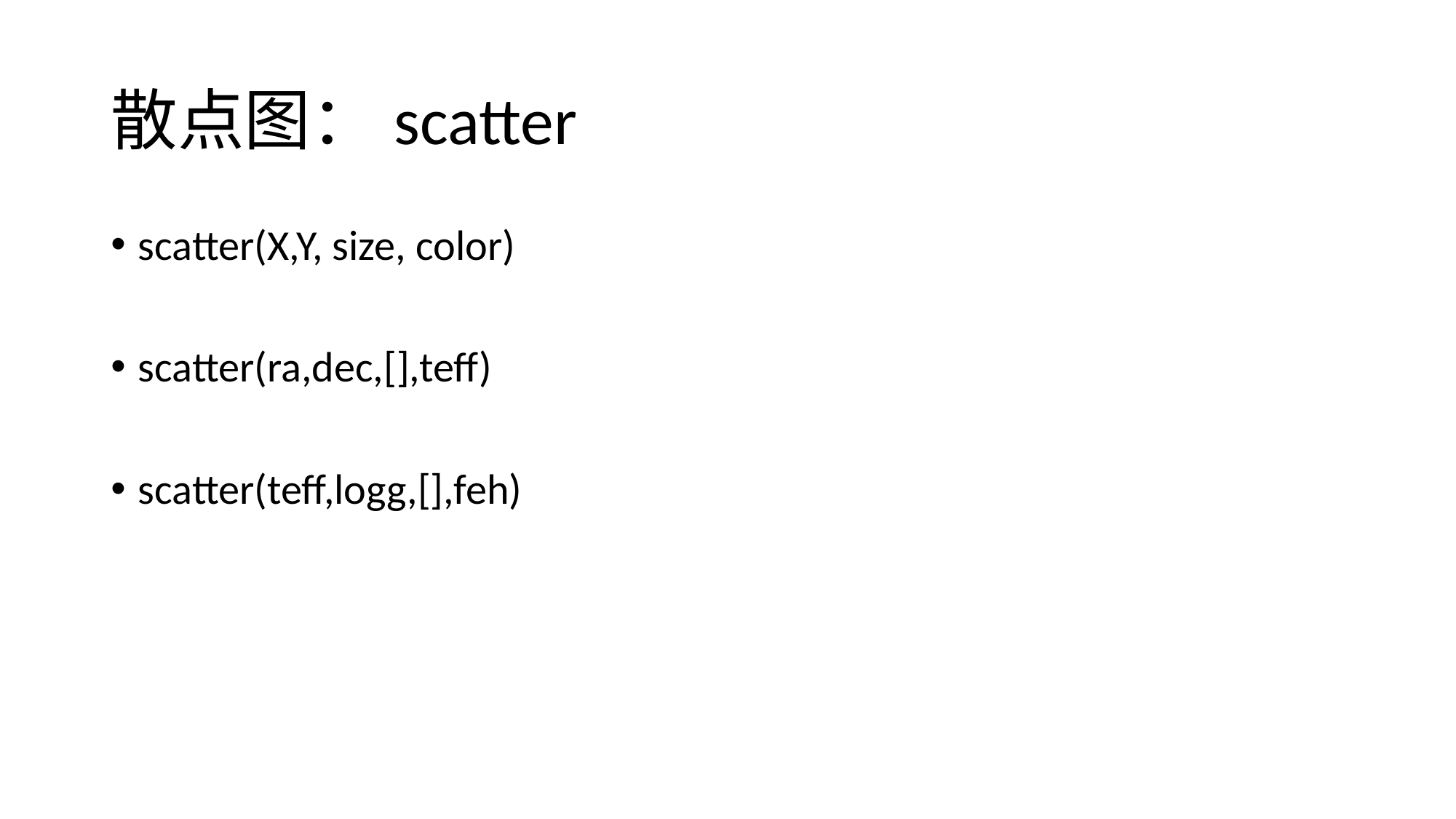

# 散点图：scatter
scatter(X,Y, size, color)

scatter(ra,dec,[],teff)

scatter(teff,logg,[],feh)